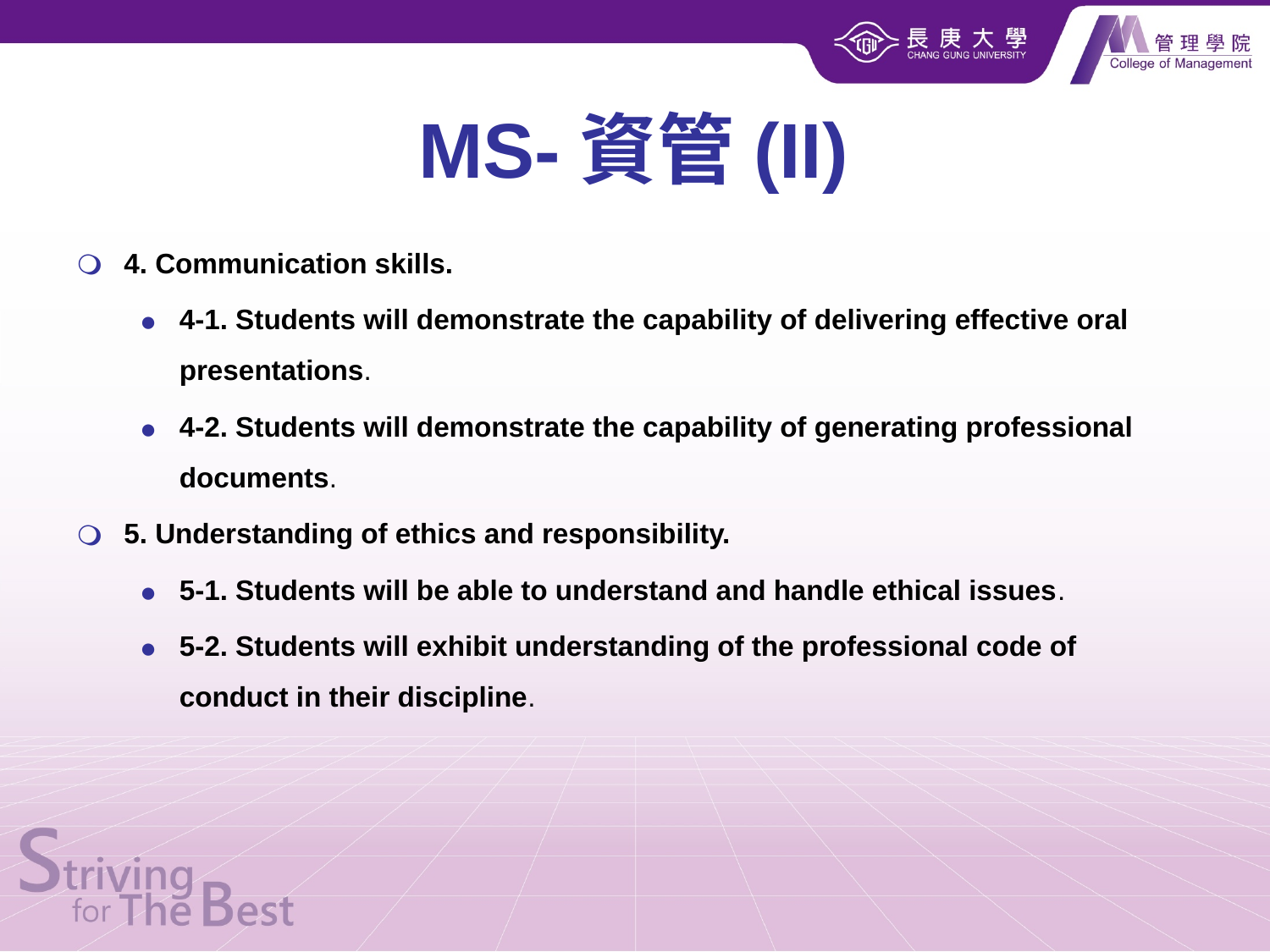

# MS-資管(II)
4. Communication skills.
4-1. Students will demonstrate the capability of delivering effective oral presentations.
4-2. Students will demonstrate the capability of generating professional documents.
5. Understanding of ethics and responsibility.
5-1. Students will be able to understand and handle ethical issues.
5-2. Students will exhibit understanding of the professional code of conduct in their discipline.